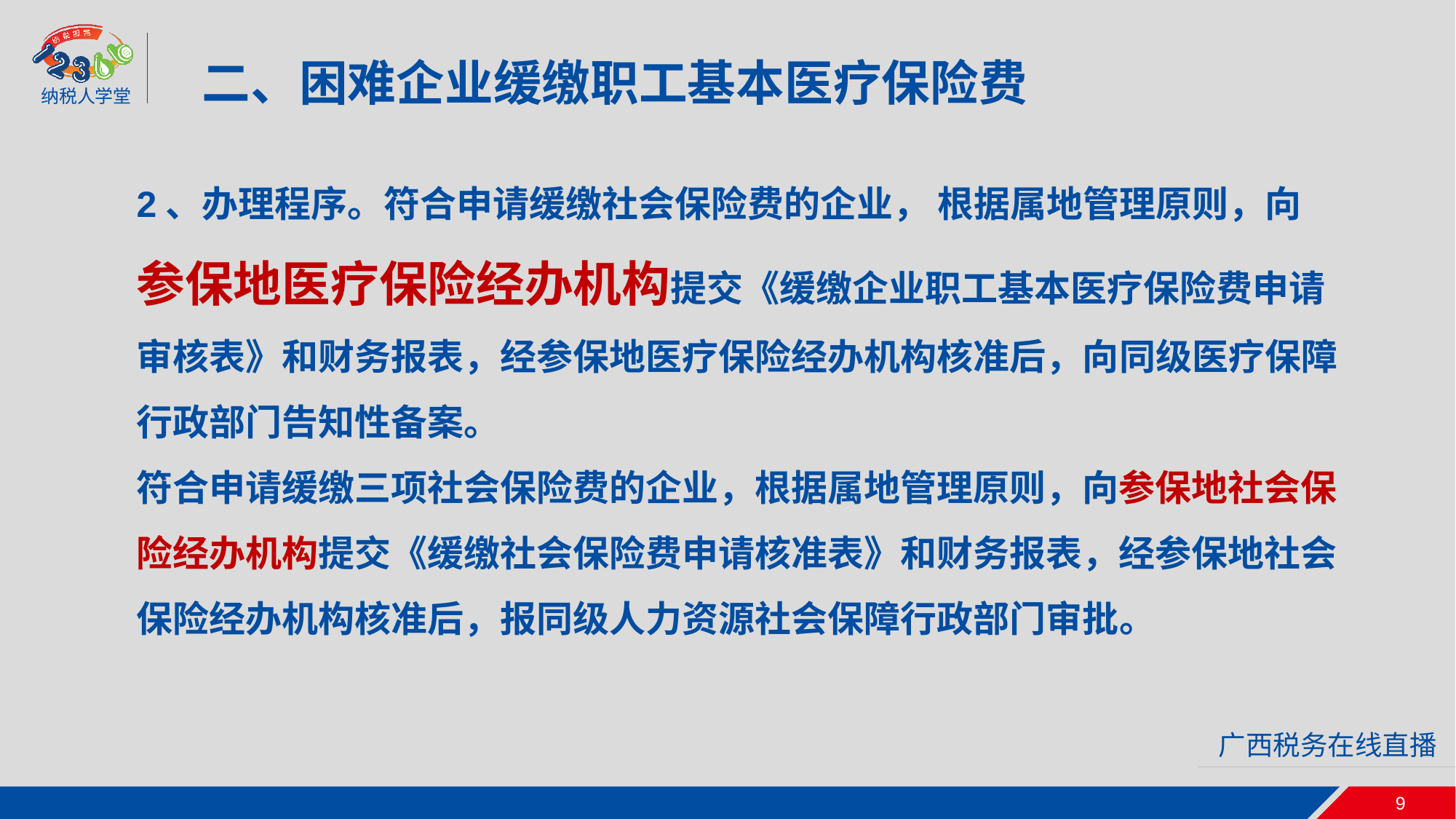

二、困难企业缓缴职工基本医疗保险费
2、办理程序。符合申请缓缴社会保险费的企业， 根据属地管理原则，向参保地医疗保险经办机构提交《缓缴企业职工基本医疗保险费申请审核表》和财务报表，经参保地医疗保险经办机构核准后，向同级医疗保障行政部门告知性备案。
符合申请缓缴三项社会保险费的企业，根据属地管理原则，向参保地社会保险经办机构提交《缓缴社会保险费申请核准表》和财务报表，经参保地社会保险经办机构核准后，报同级人力资源社会保障行政部门审批。